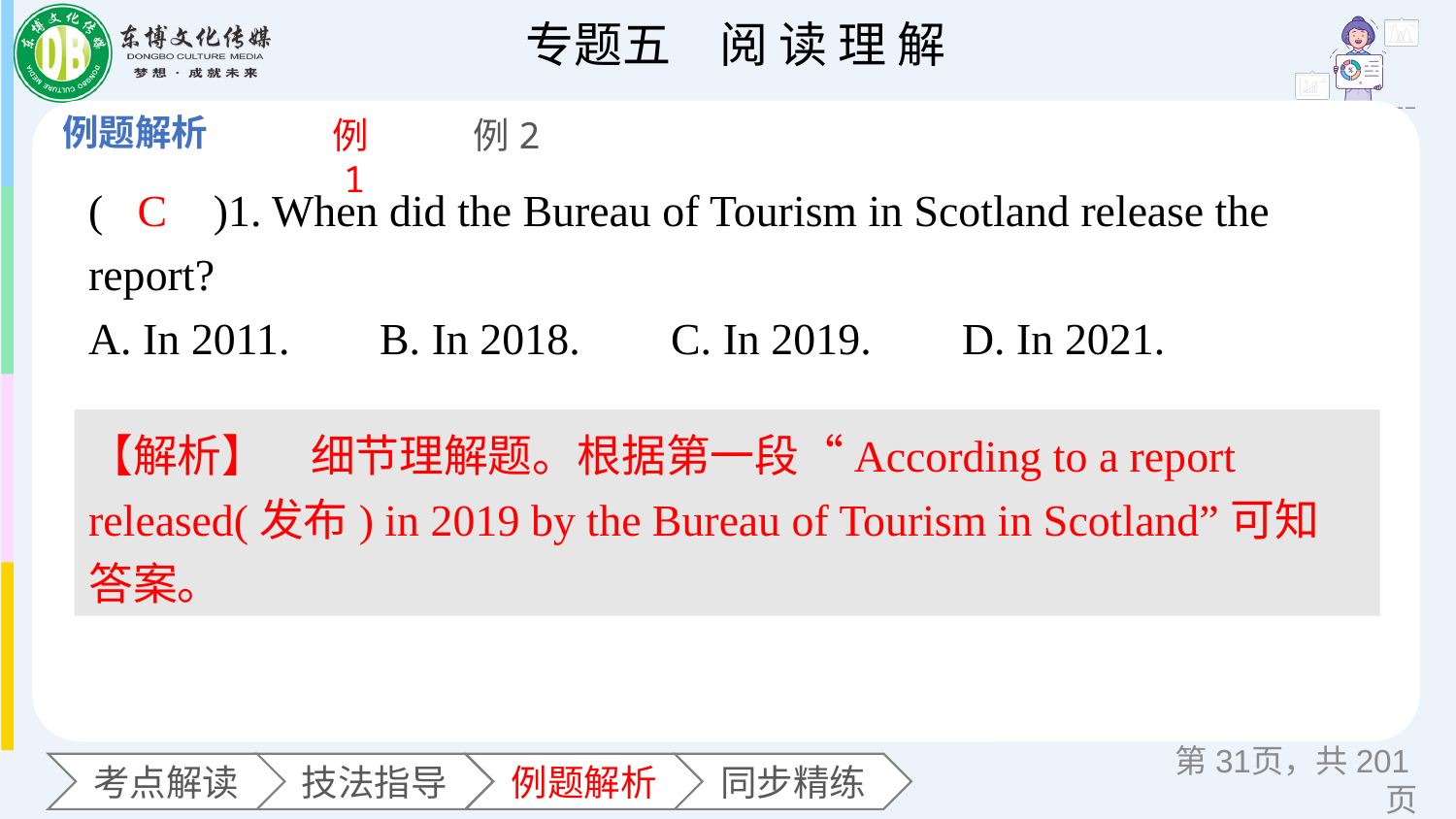

例1
例2
(　　)1. When did the Bureau of Tourism in Scotland release the report?
A. In 2011.    	B. In 2018.    	C. In 2019.    	D. In 2021.
C
【解析】　细节理解题。根据第一段“According to a report released(发布) in 2019 by the Bureau of Tourism in Scotland”可知
答案。
第31页，共201页